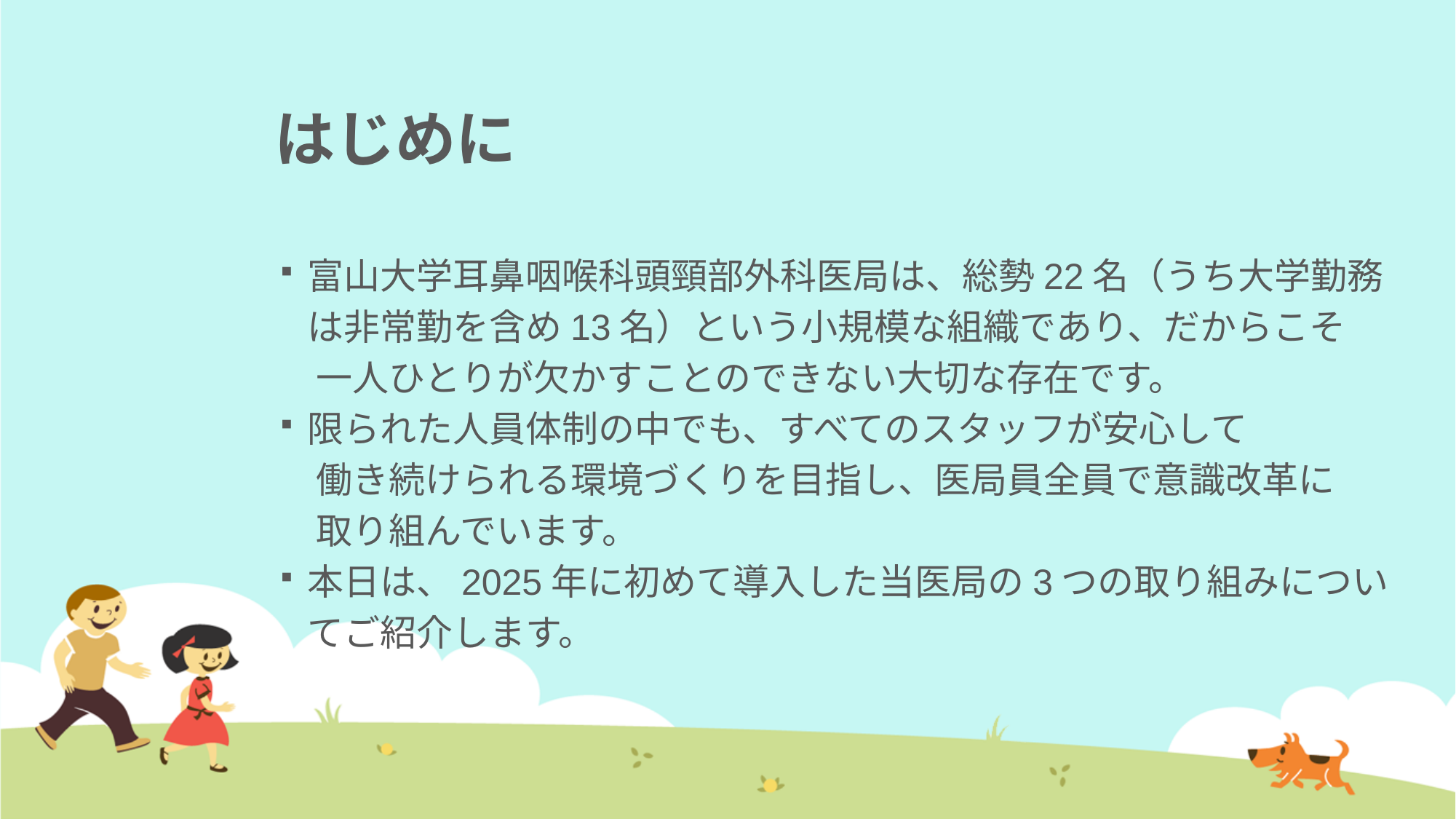

# はじめに
富山大学耳鼻咽喉科頭頸部外科医局は、総勢22名（うち大学勤務は非常勤を含め13名）という小規模な組織であり、だからこそ
　一人ひとりが欠かすことのできない大切な存在です。
限られた人員体制の中でも、すべてのスタッフが安心して
　働き続けられる環境づくりを目指し、医局員全員で意識改革に
　取り組んでいます。
本日は、2025年に初めて導入した当医局の3つの取り組みについてご紹介します。